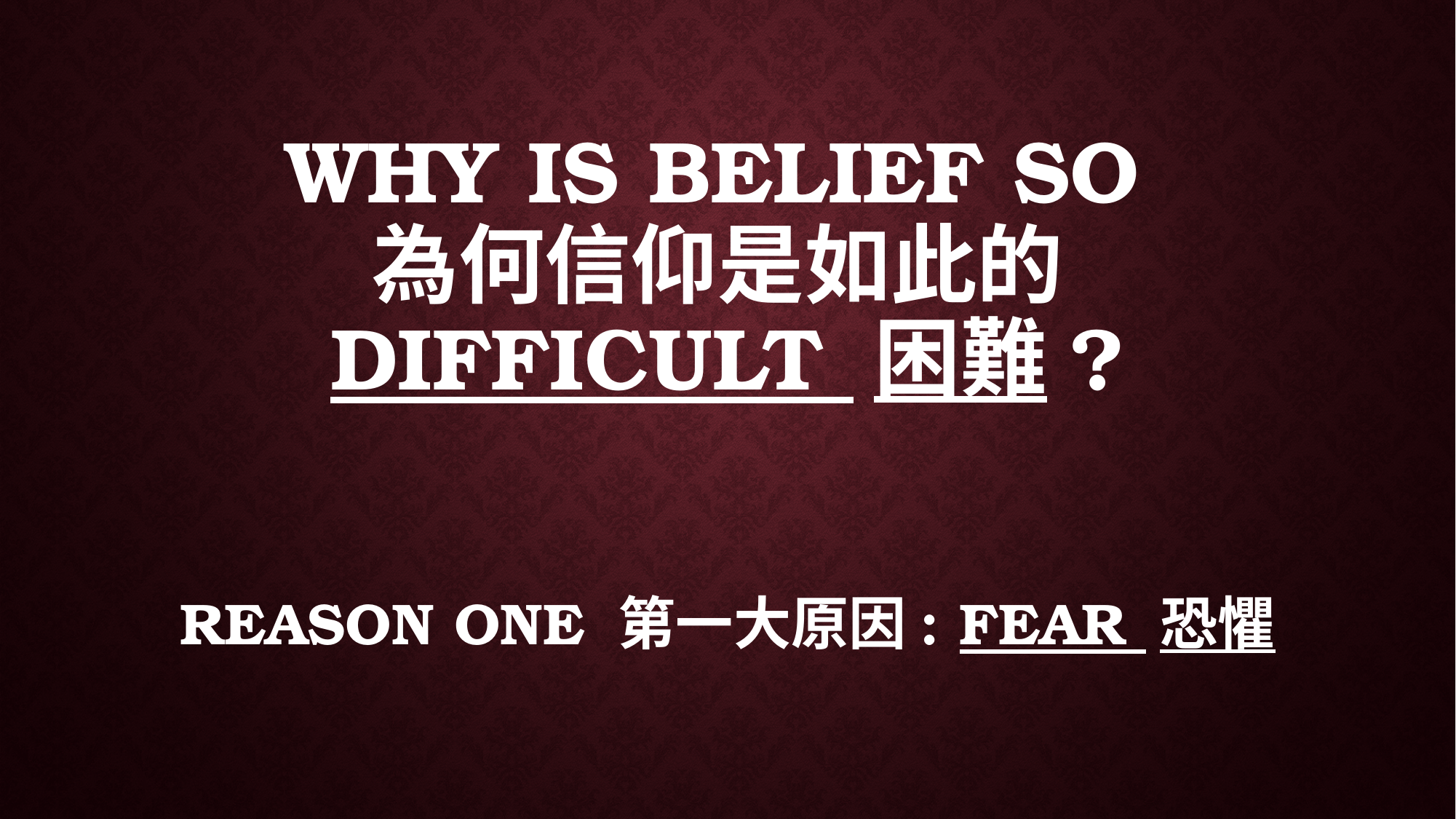

# Why is belief so 為何信仰是如此的 DIFFICULT 困難? Reason One 第一大原因: Fear 恐懼